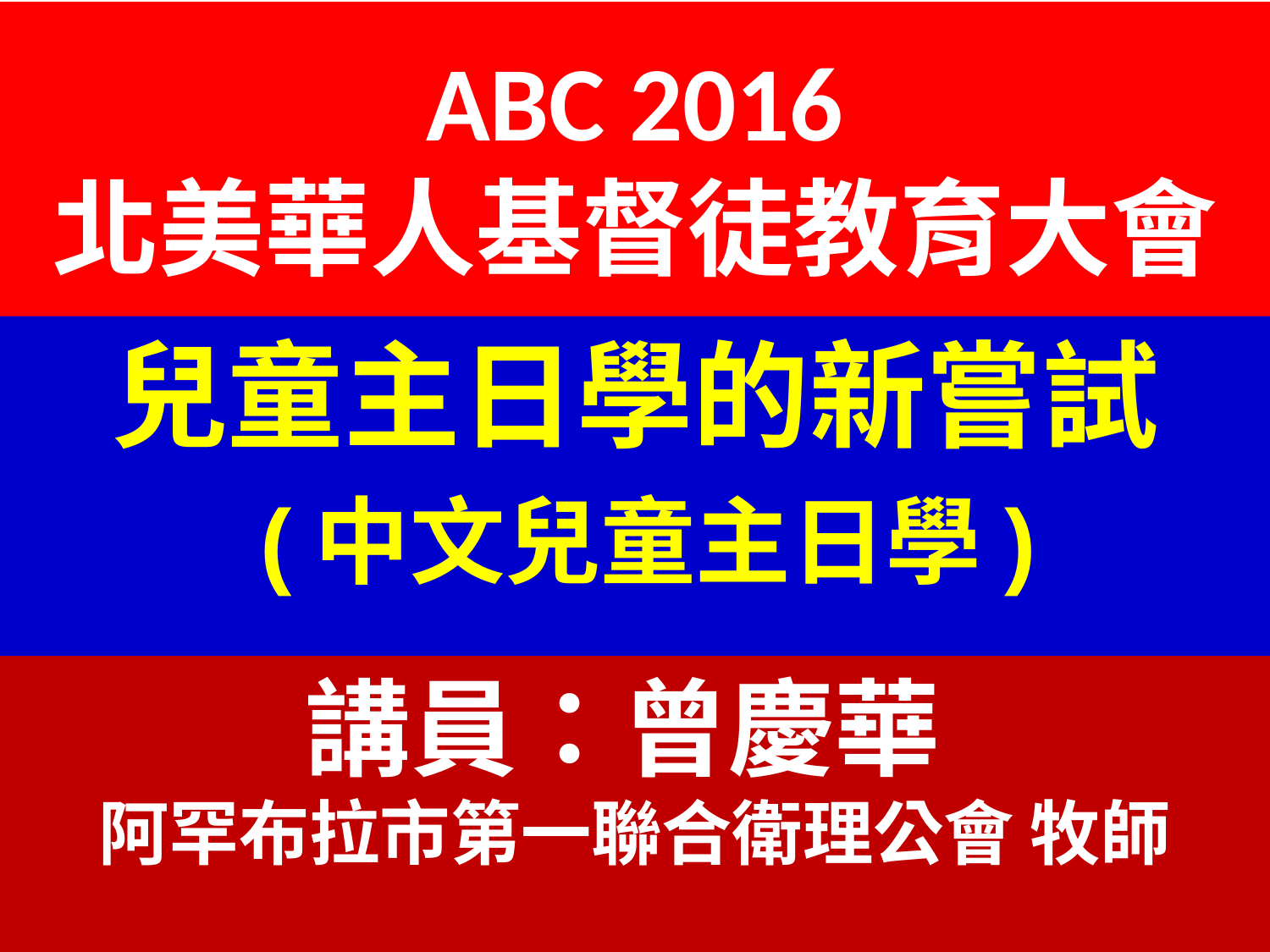

# ABC 2016 北美華人基督徒教育大會
兒童主日學的新嘗試
 (中文兒童主日學)

講員：曾慶華
阿罕布拉市第一聯合衛理公會 牧師